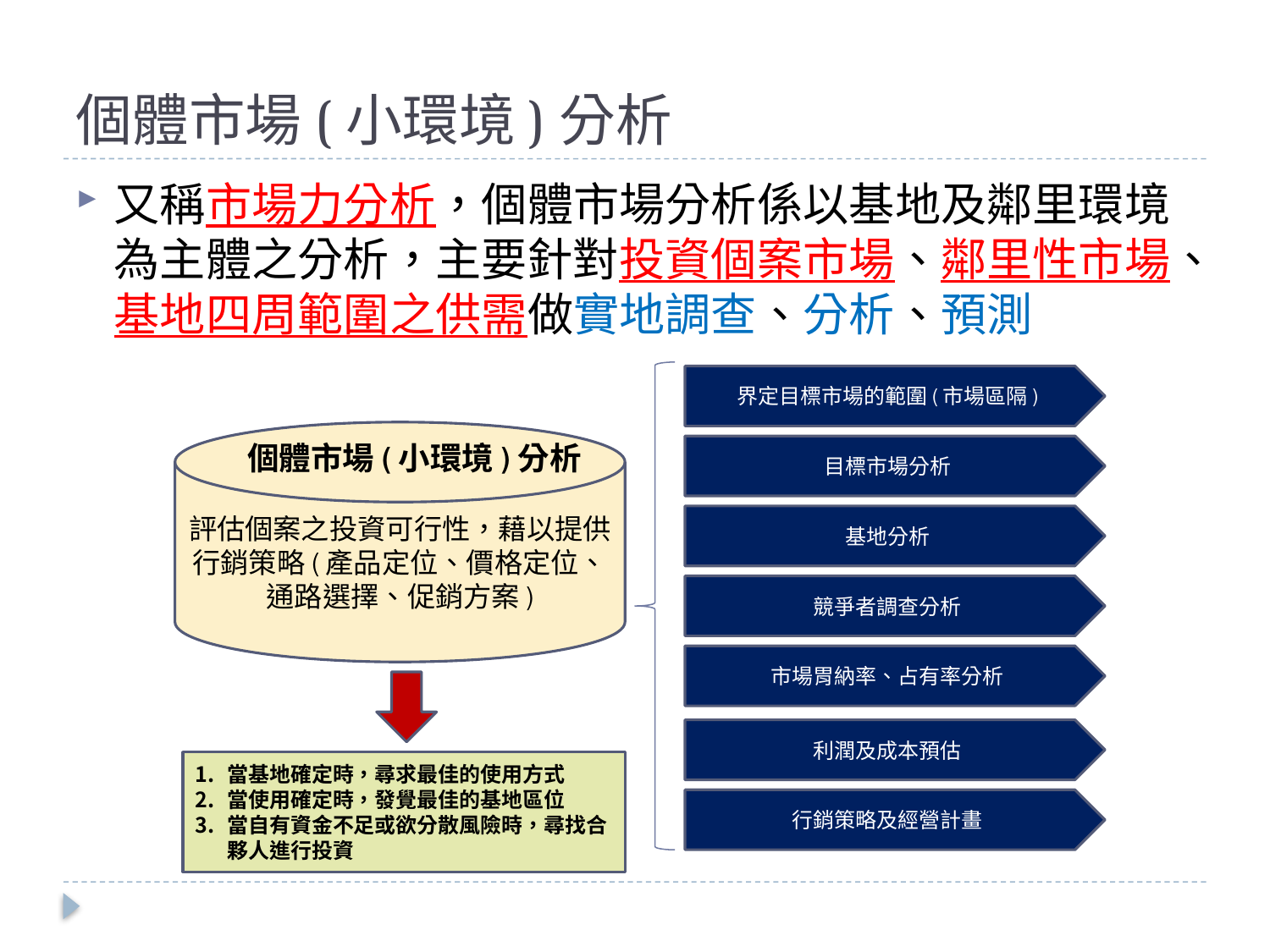

# 個體市場(小環境)分析
又稱市場力分析，個體市場分析係以基地及鄰里環境為主體之分析，主要針對投資個案市場、鄰里性市場、基地四周範圍之供需做實地調查、分析、預測

界定目標市場的範圍(市場區隔)
評估個案之投資可行性，藉以提供行銷策略(產品定位、價格定位、通路選擇、促銷方案)
個體市場(小環境)分析
目標市場分析
基地分析
競爭者調查分析
市場胃納率、占有率分析

利潤及成本預估
當基地確定時，尋求最佳的使用方式
當使用確定時，發覺最佳的基地區位
當自有資金不足或欲分散風險時，尋找合夥人進行投資
行銷策略及經營計畫